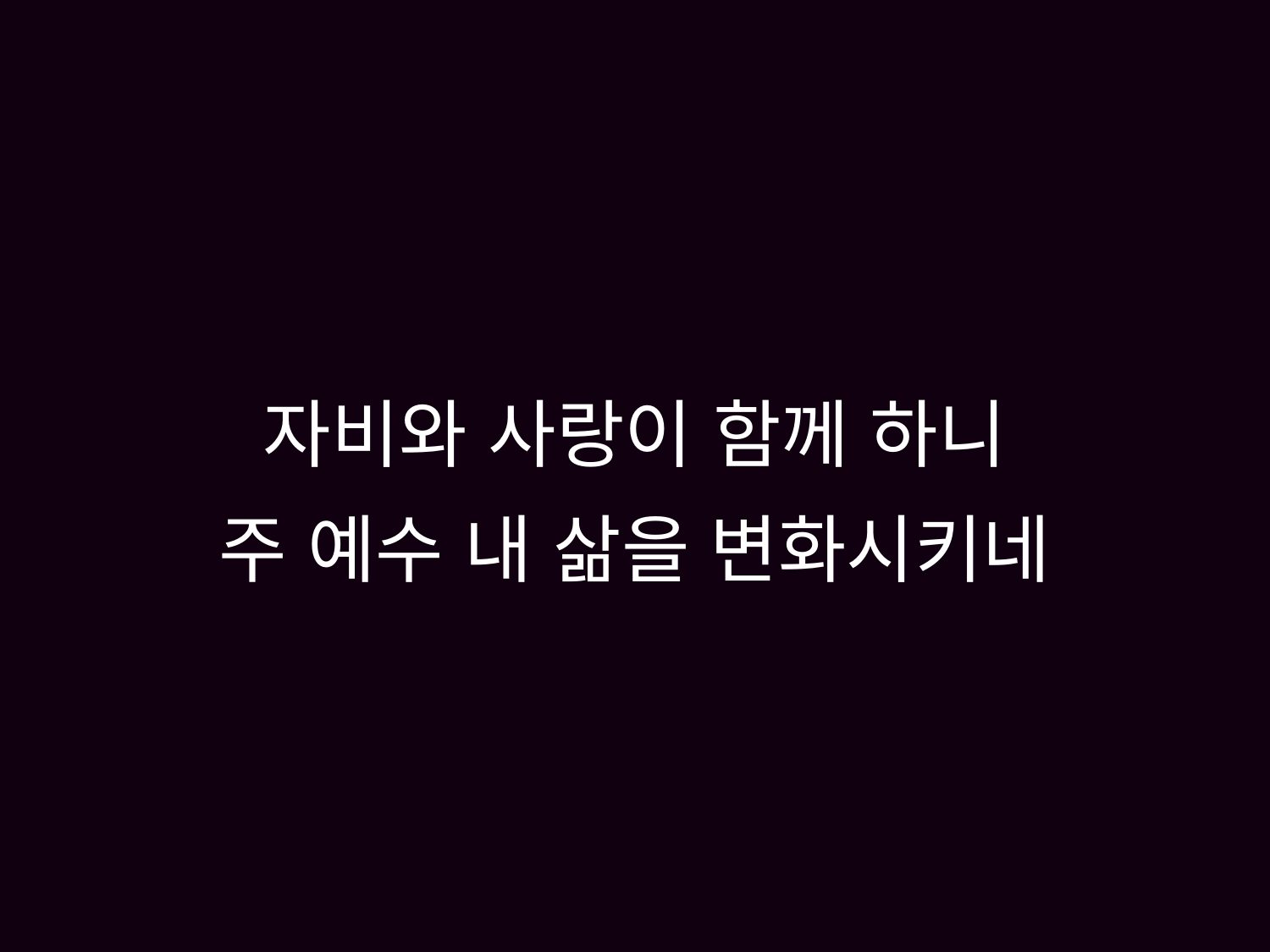

# 자비와 사랑이 함께 하니 주 예수 내 삶을 변화시키네